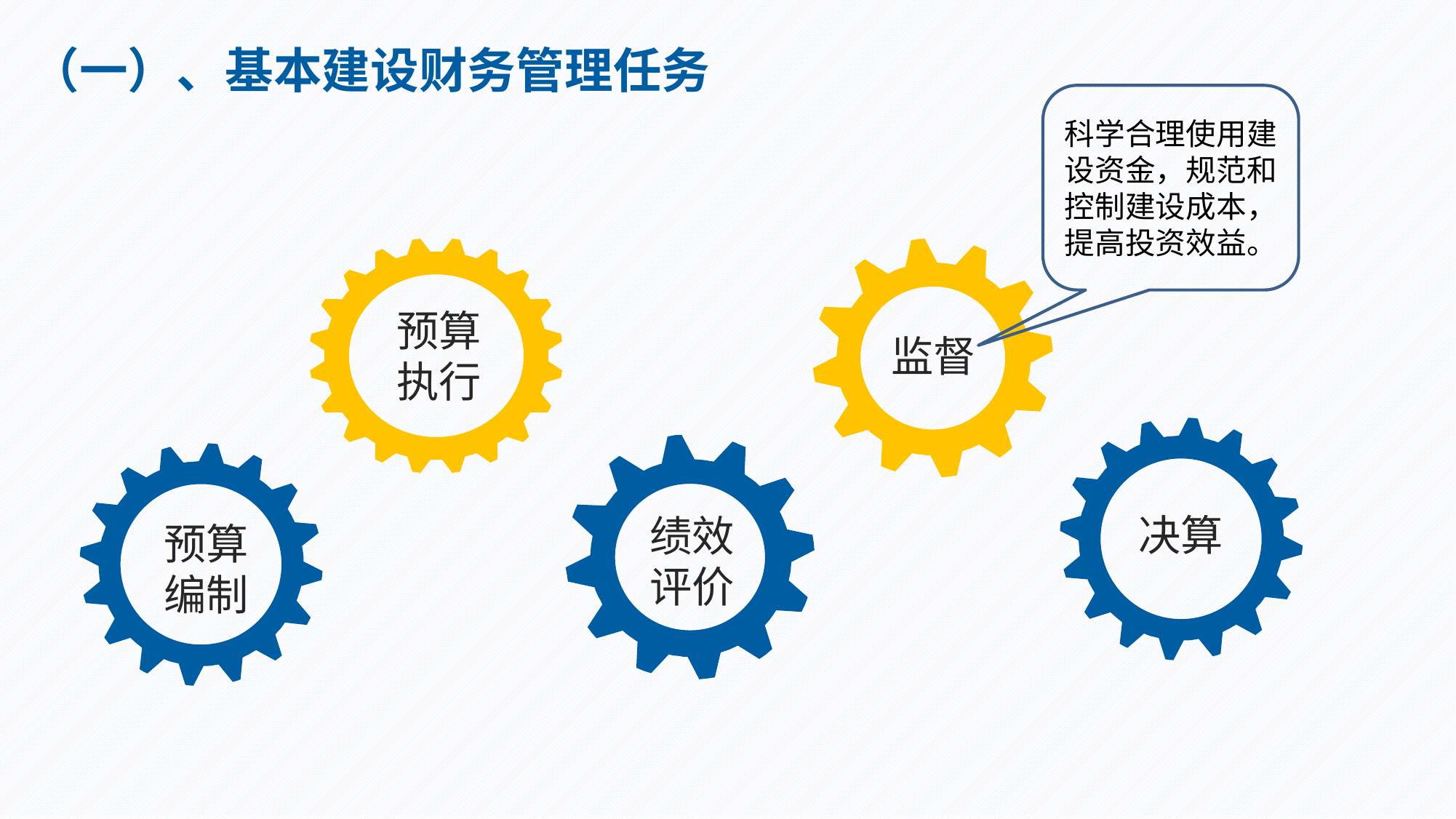

（一）、基本建设财务管理任务
科学合理使用建设资金，规范和控制建设成本，提高投资效益。

预算
执行
监督

绩效
评价
决算
预算
编制